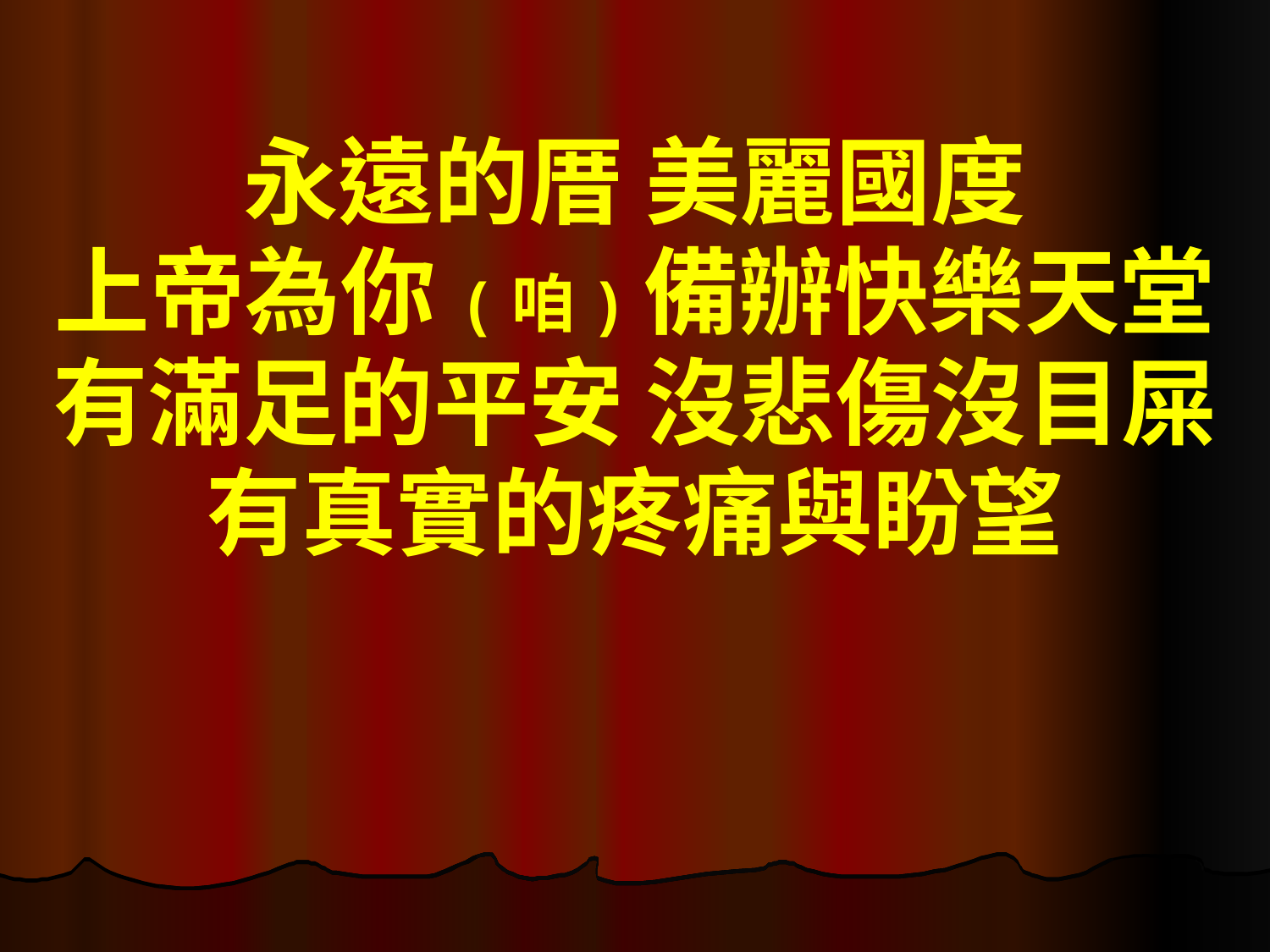

永遠的厝 美麗國度
上帝為你(咱)備辦快樂天堂
有滿足的平安 沒悲傷沒目屎
有真實的疼痛與盼望